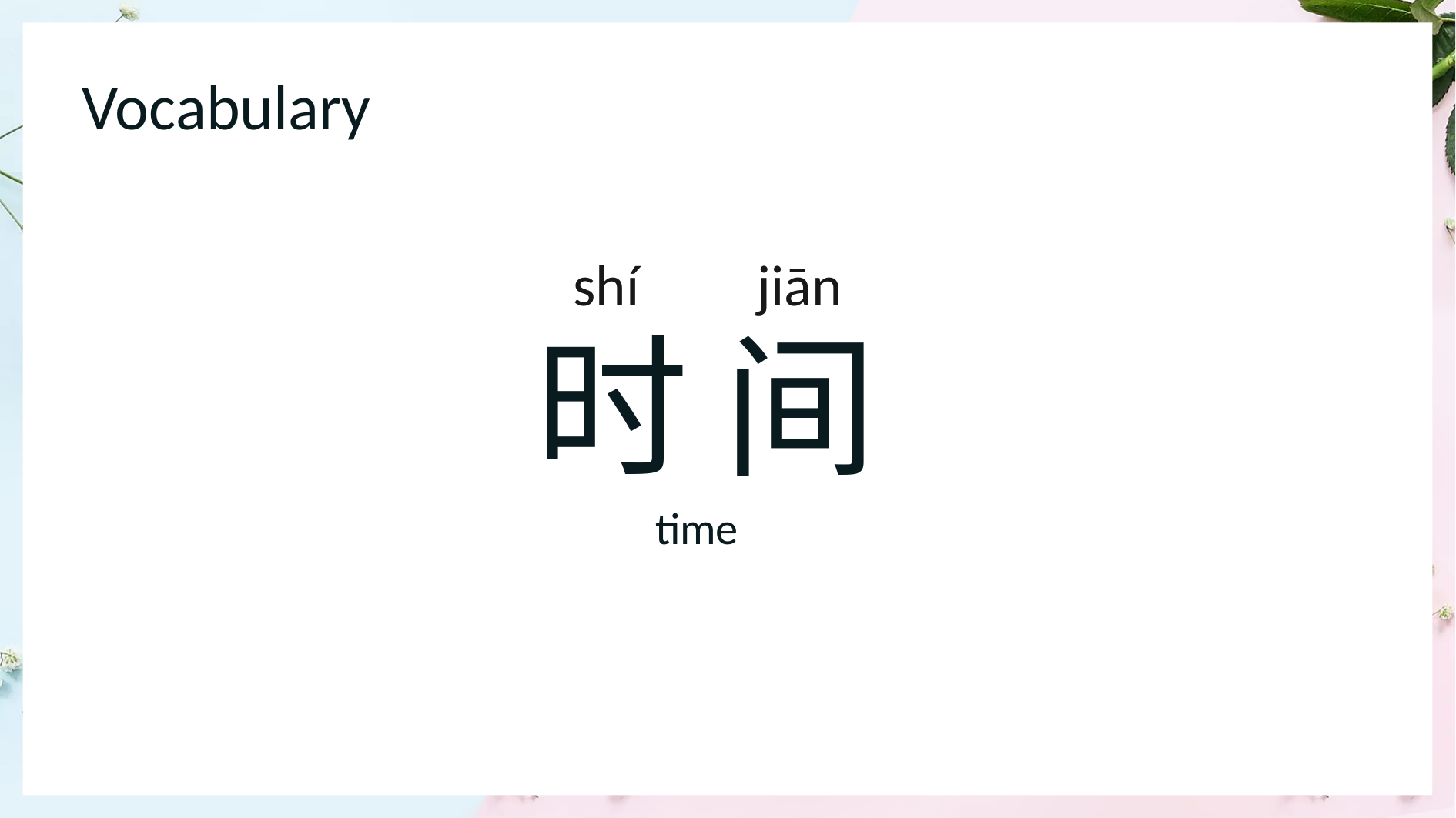

Vocabulary
 shí         jiān
时 间
1
    time